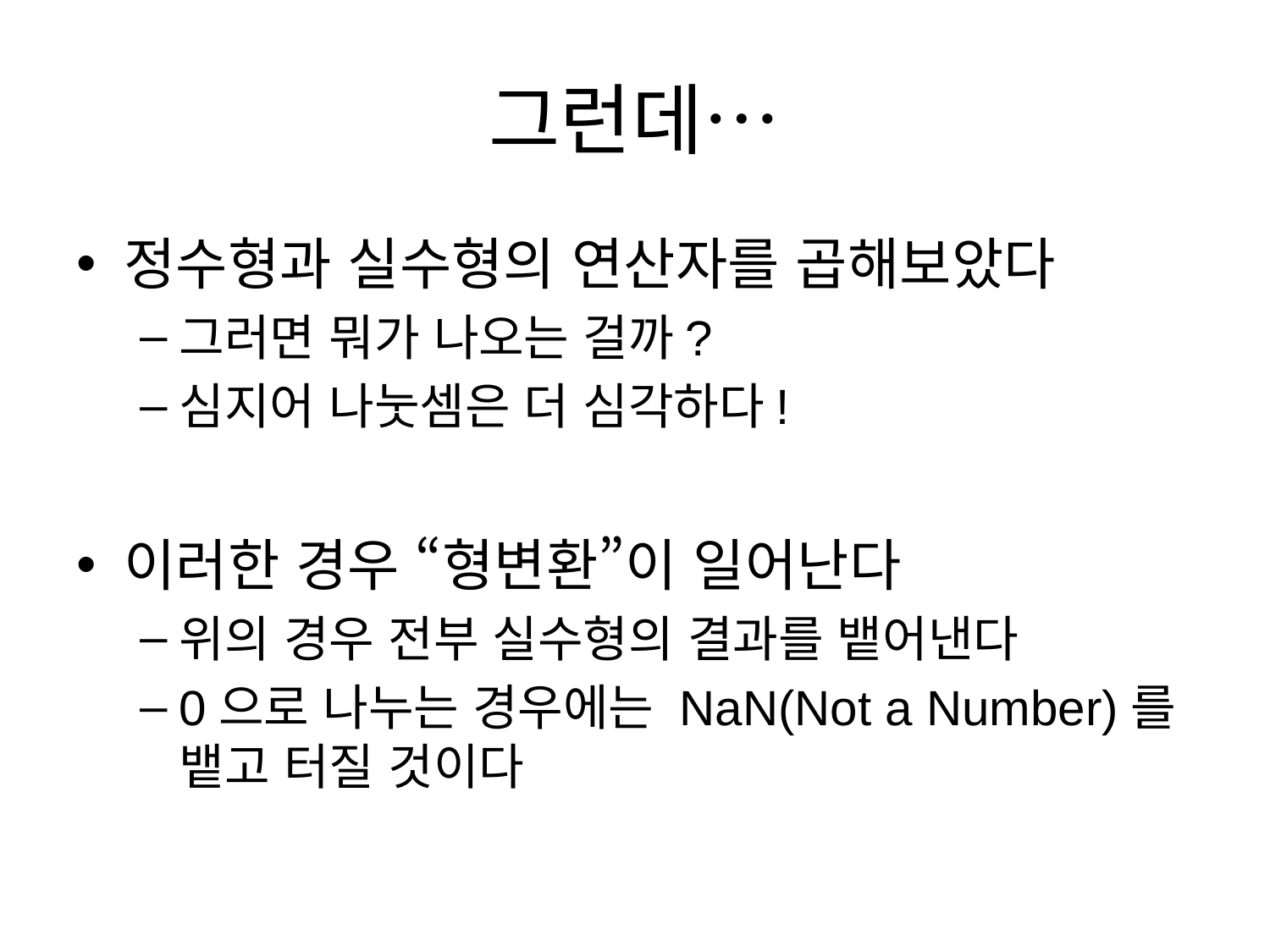

# 그런데…
정수형과 실수형의 연산자를 곱해보았다
그러면 뭐가 나오는 걸까?
심지어 나눗셈은 더 심각하다!

이러한 경우 “형변환”이 일어난다
위의 경우 전부 실수형의 결과를 뱉어낸다
0으로 나누는 경우에는 NaN(Not a Number)를 뱉고 터질 것이다